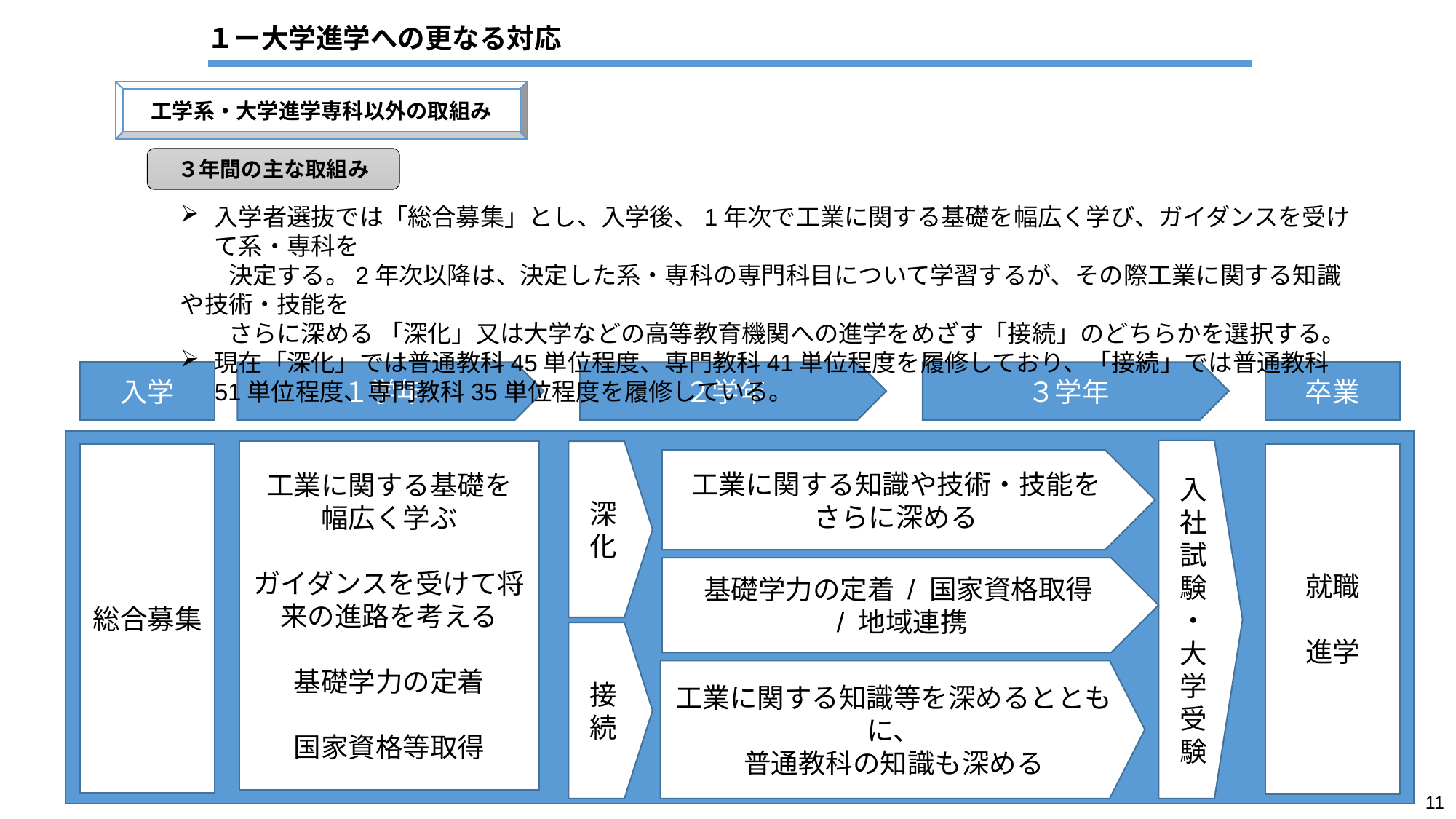

１ー大学進学への更なる対応

工学系・大学進学専科以外の取組み
３年間の主な取組み
入学者選抜では「総合募集」とし、入学後、1年次で工業に関する基礎を幅広く学び、ガイダンスを受けて系・専科を
　　決定する。2年次以降は、決定した系・専科の専門科目について学習するが、その際工業に関する知識や技術・技能を
　　さらに深める 「深化」又は大学などの高等教育機関への進学をめざす「接続」のどちらかを選択する。
現在「深化」では普通教科45単位程度、専門教科41単位程度を履修しており、「接続」では普通教科51単位程度、専門教科35単位程度を履修している。
入学
１学年
２学年
３学年
卒業

入社試験
・
大学受験
工業に関する基礎を
幅広く学ぶ

ガイダンスを受けて将来の進路を考える

基礎学力の定着

国家資格等取得
深化
総合募集
就職

進学
工業に関する知識や技術・技能を
さらに深める
基礎学力の定着 / 国家資格取得
 / 地域連携
接続
工業に関する知識等を深めるとともに、
普通教科の知識も深める
11